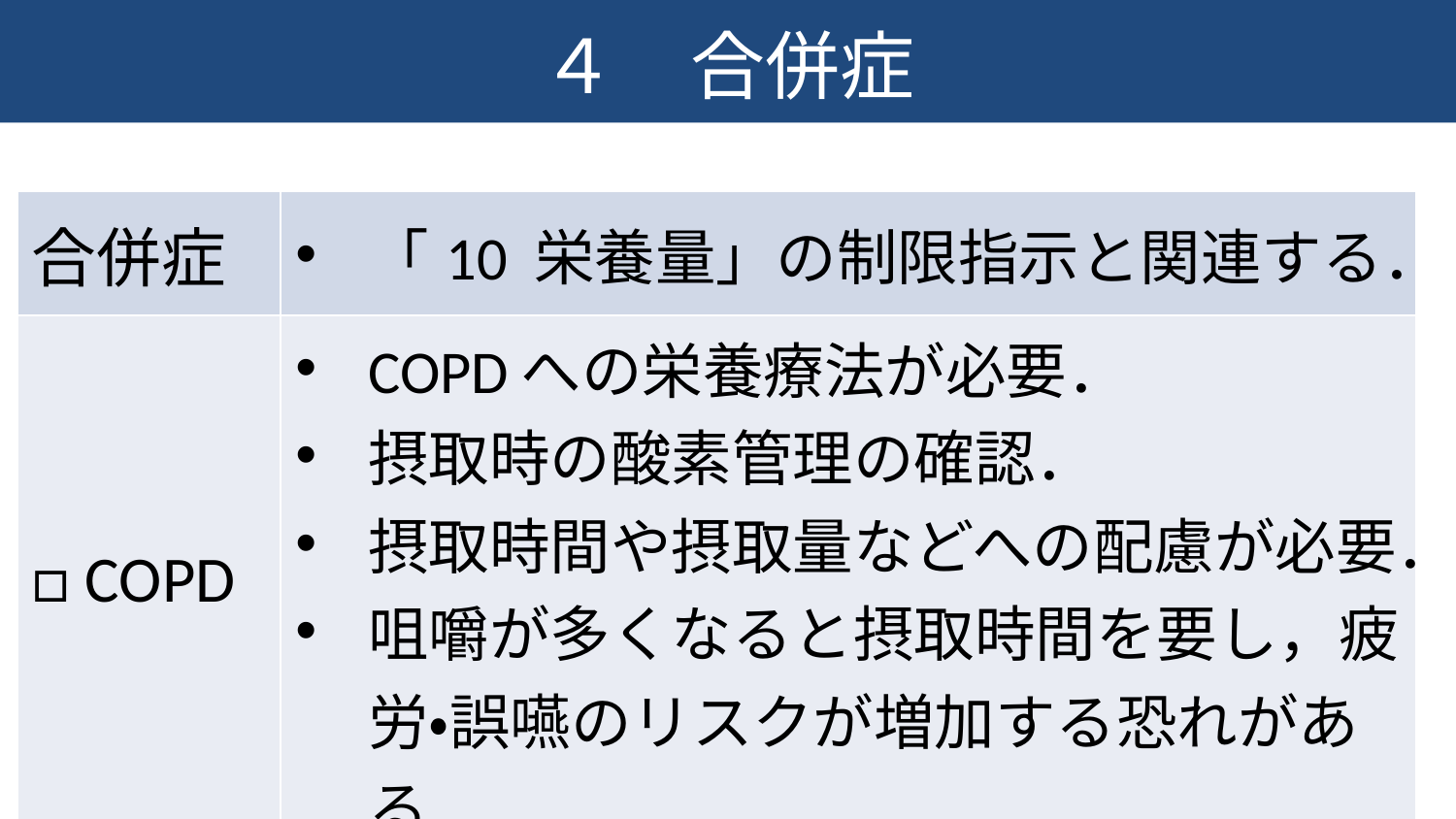

# ４　合併症
| 合併症 | 「10 栄養量」の制限指示と関連する． |
| --- | --- |
| □ COPD | COPDへの栄養療法が必要． 摂取時の酸素管理の確認． 摂取時間や摂取量などへの配慮が必要． 咀嚼が多くなると摂取時間を要し，疲労・誤嚥のリスクが増加する恐れがある． |